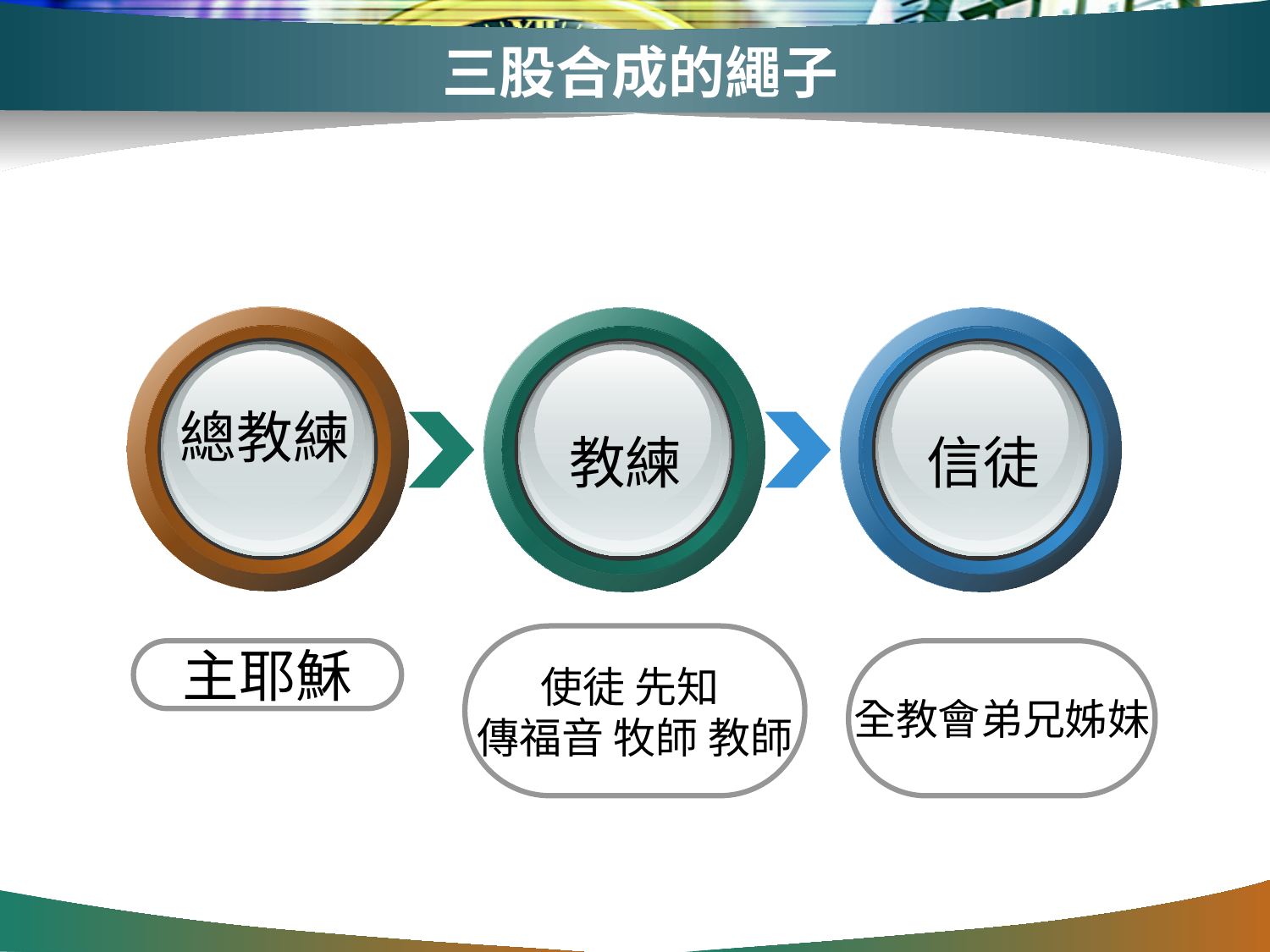

# 三股合成的繩子

總教練

教練
信徒
使徒 先知
傳福音 牧師 教師
主耶穌
全教會弟兄姊妹